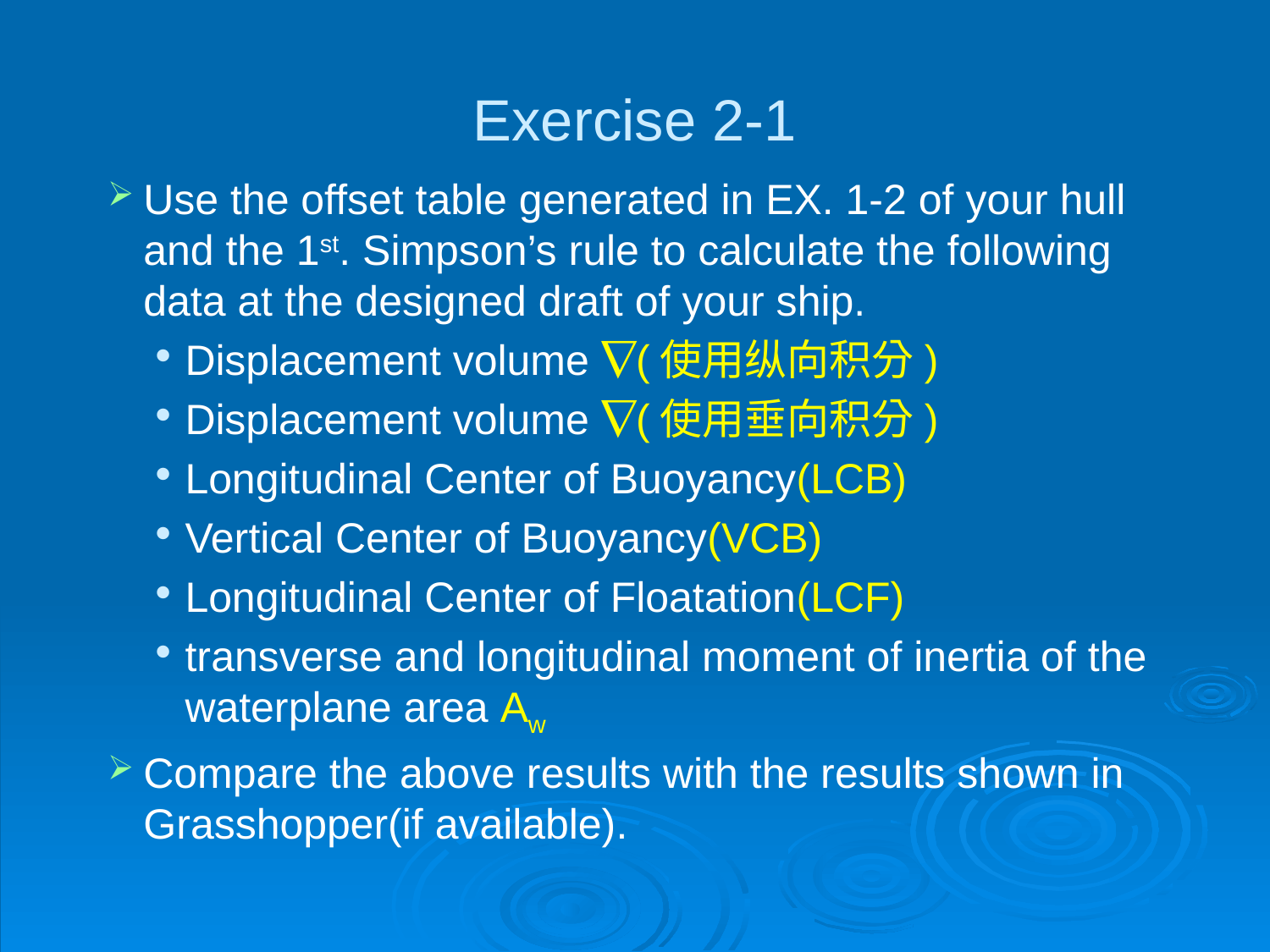

# Exercise 2-1
Use the offset table generated in EX. 1-2 of your hull and the 1st. Simpson’s rule to calculate the following data at the designed draft of your ship.
Displacement volume ∇(使用纵向积分)
Displacement volume ∇(使用垂向积分)
Longitudinal Center of Buoyancy(LCB)
Vertical Center of Buoyancy(VCB)
Longitudinal Center of Floatation(LCF)
transverse and longitudinal moment of inertia of the waterplane area Aw
Compare the above results with the results shown in Grasshopper(if available).